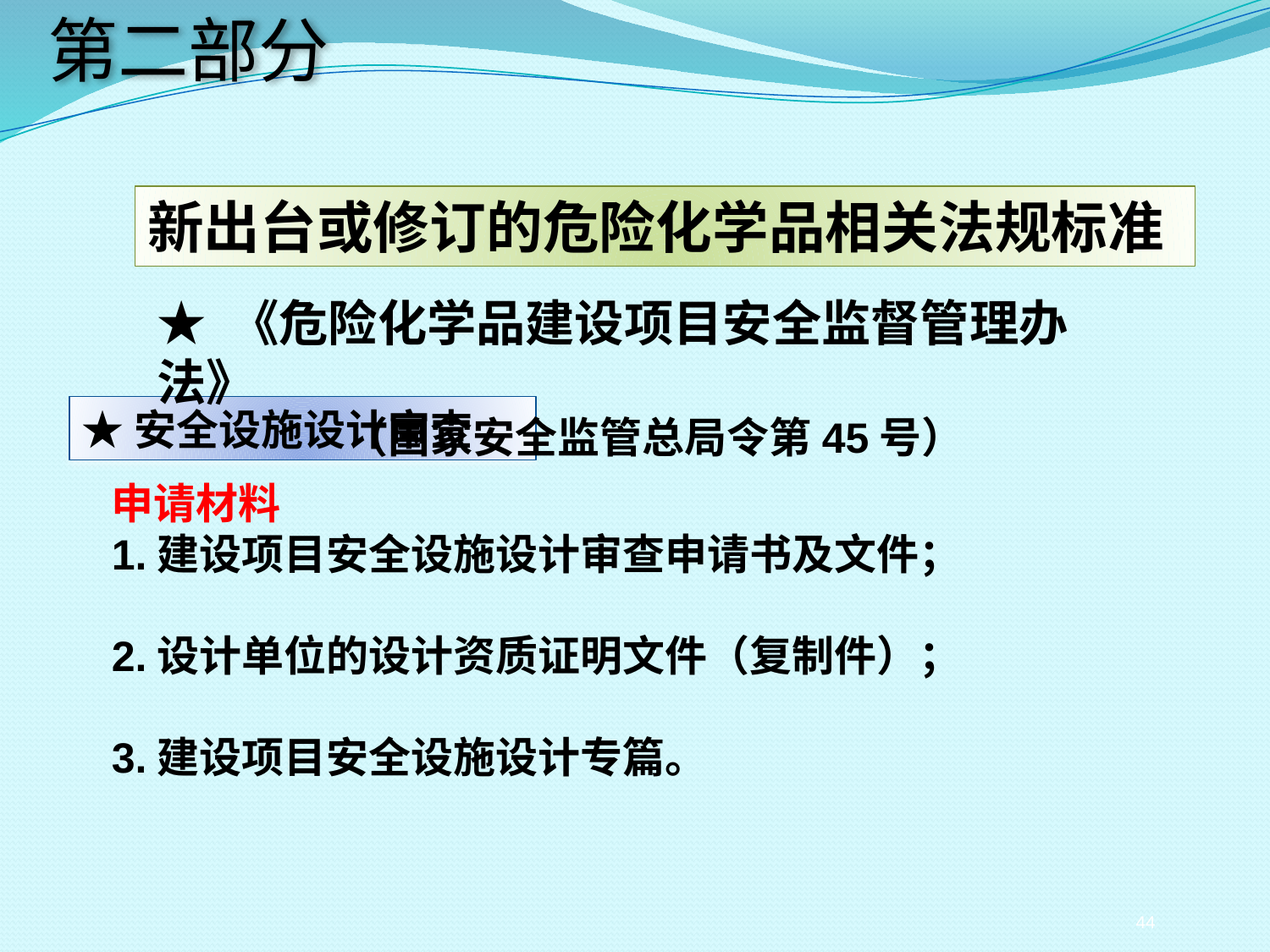

第二部分
新出台或修订的危险化学品相关法规标准
★ 《危险化学品建设项目安全监督管理办法》
（国家安全监管总局令第45号）
★安全设施设计审查
申请材料
1.建设项目安全设施设计审查申请书及文件；

2.设计单位的设计资质证明文件（复制件）；

3.建设项目安全设施设计专篇。
44